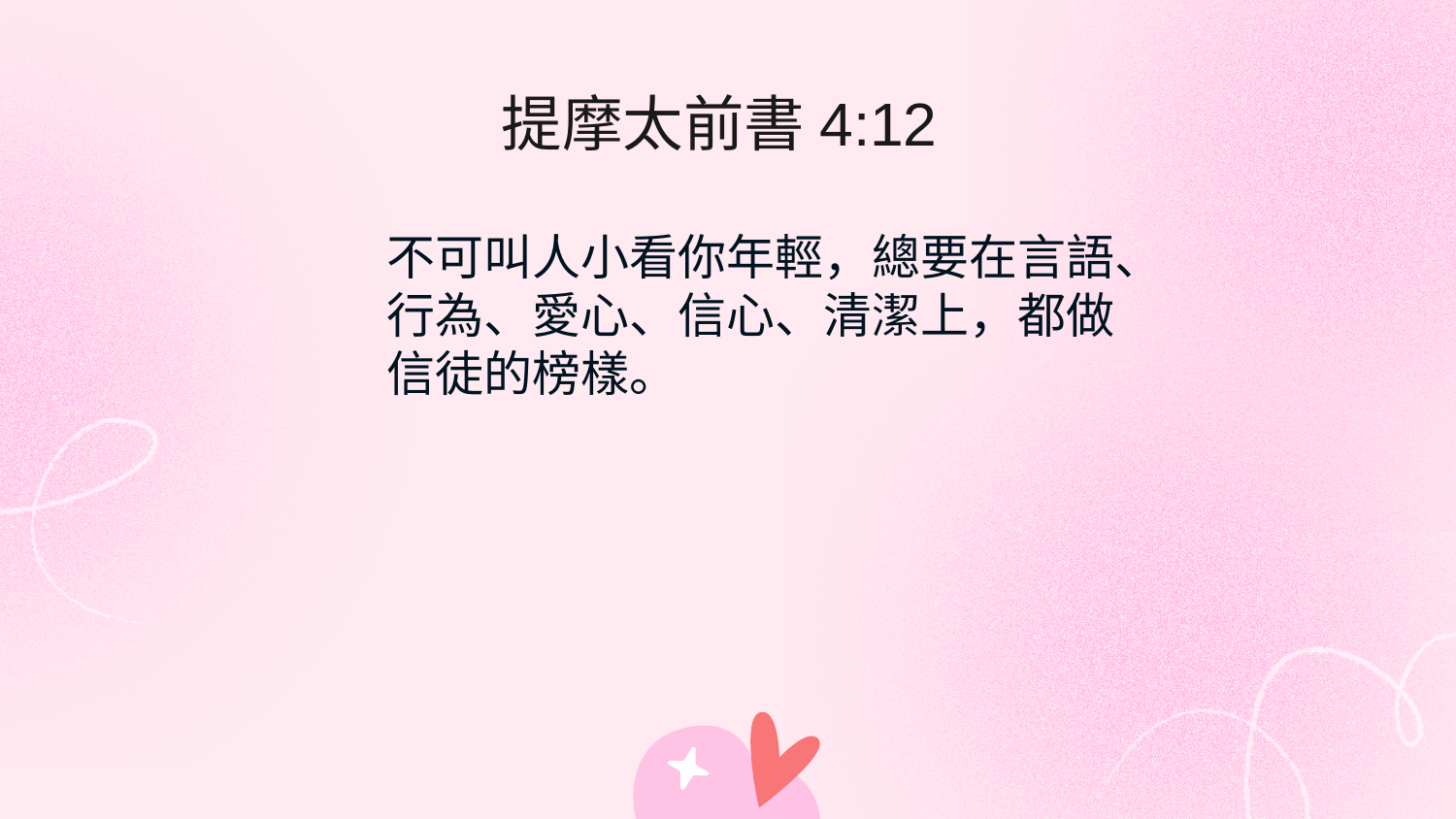

# 提摩太前書4:12
不可叫人小看你年輕，總要在言語、行為、愛心、信心、清潔上，都做
信徒的榜樣。